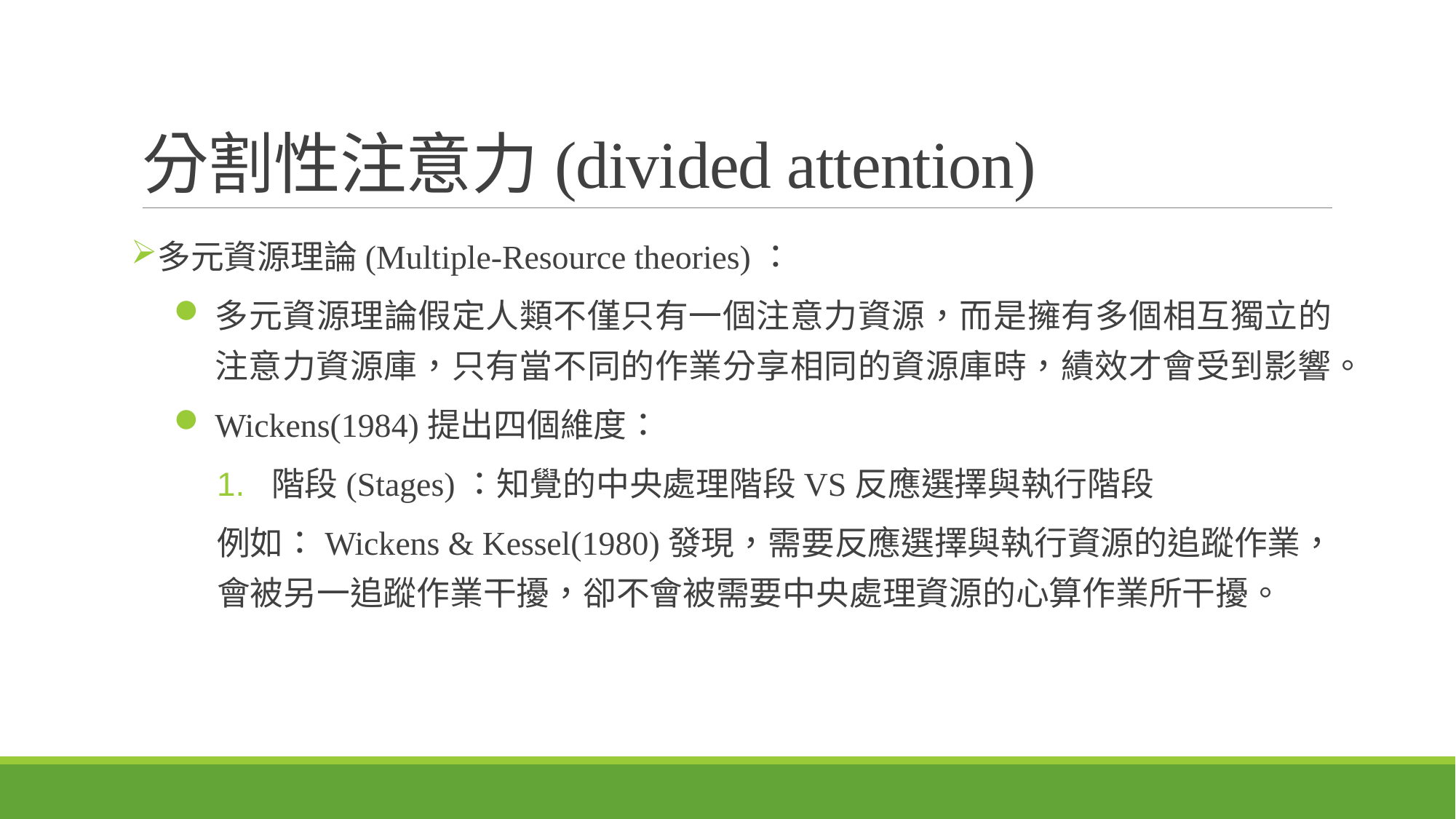

# 分割性注意力(divided attention)
多元資源理論(Multiple-Resource theories)：
多元資源理論假定人類不僅只有一個注意力資源，而是擁有多個相互獨立的注意力資源庫，只有當不同的作業分享相同的資源庫時，績效才會受到影響。
Wickens(1984)提出四個維度：
階段(Stages)：知覺的中央處理階段VS反應選擇與執行階段
例如：Wickens & Kessel(1980)發現，需要反應選擇與執行資源的追蹤作業，會被另一追蹤作業干擾，卻不會被需要中央處理資源的心算作業所干擾。